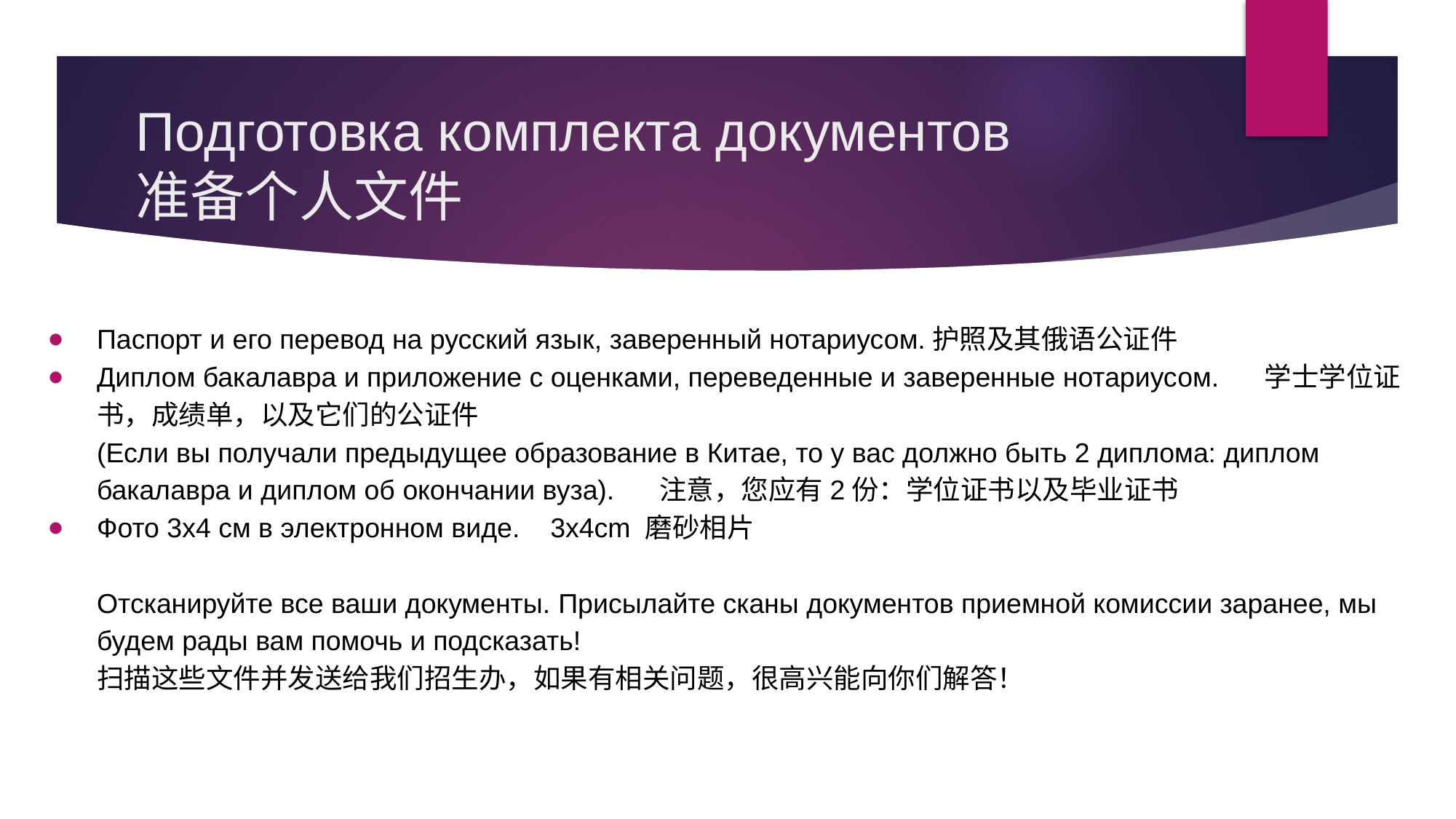

# Подготовка комплекта документов
准备个人文件
Паспорт и его перевод на русский язык, заверенный нотариусом.护照及其俄语公证件
Диплом бакалавра и приложение с оценками, переведенные и заверенные нотариусом.     学士学位证书，成绩单，以及它们的公证件
(Если вы получали предыдущее образование в Китае, то у вас должно быть 2 диплома: диплом бакалавра и диплом об окончании вуза).     注意，您应有2份：学位证书以及毕业证书
Фото 3x4 см в электронном виде.    3x4cm 磨砂相片

Отсканируйте все ваши документы. Присылайте сканы документов приемной комиссии заранее, мы будем рады вам помочь и подсказать!
扫描这些文件并发送给我们招生办，如果有相关问题，很高兴能向你们解答！